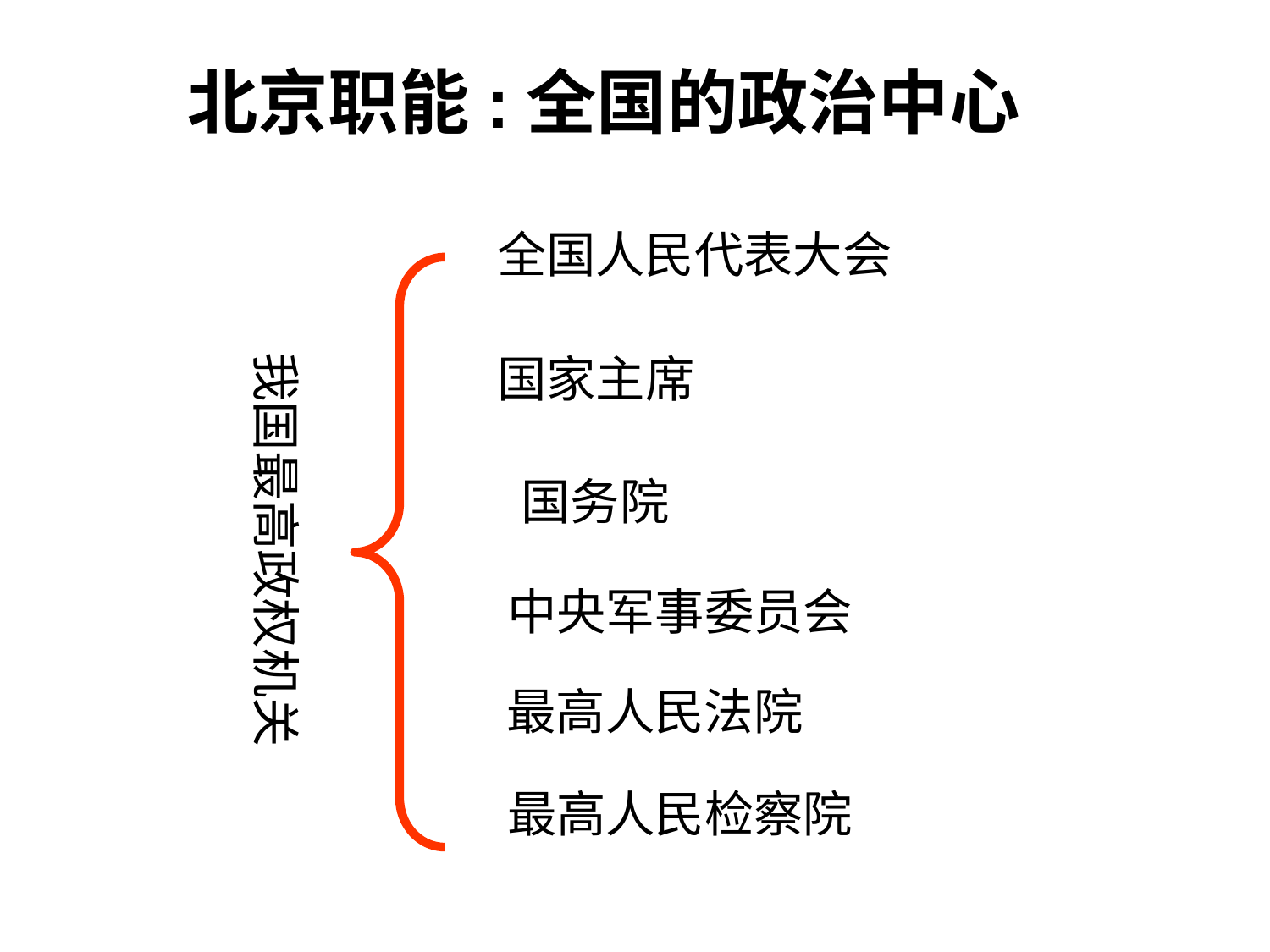

# 北京职能:全国的政治中心
全国人民代表大会

 我国最高政权机关
国家主席
国务院
中央军事委员会
最高人民法院
最高人民检察院